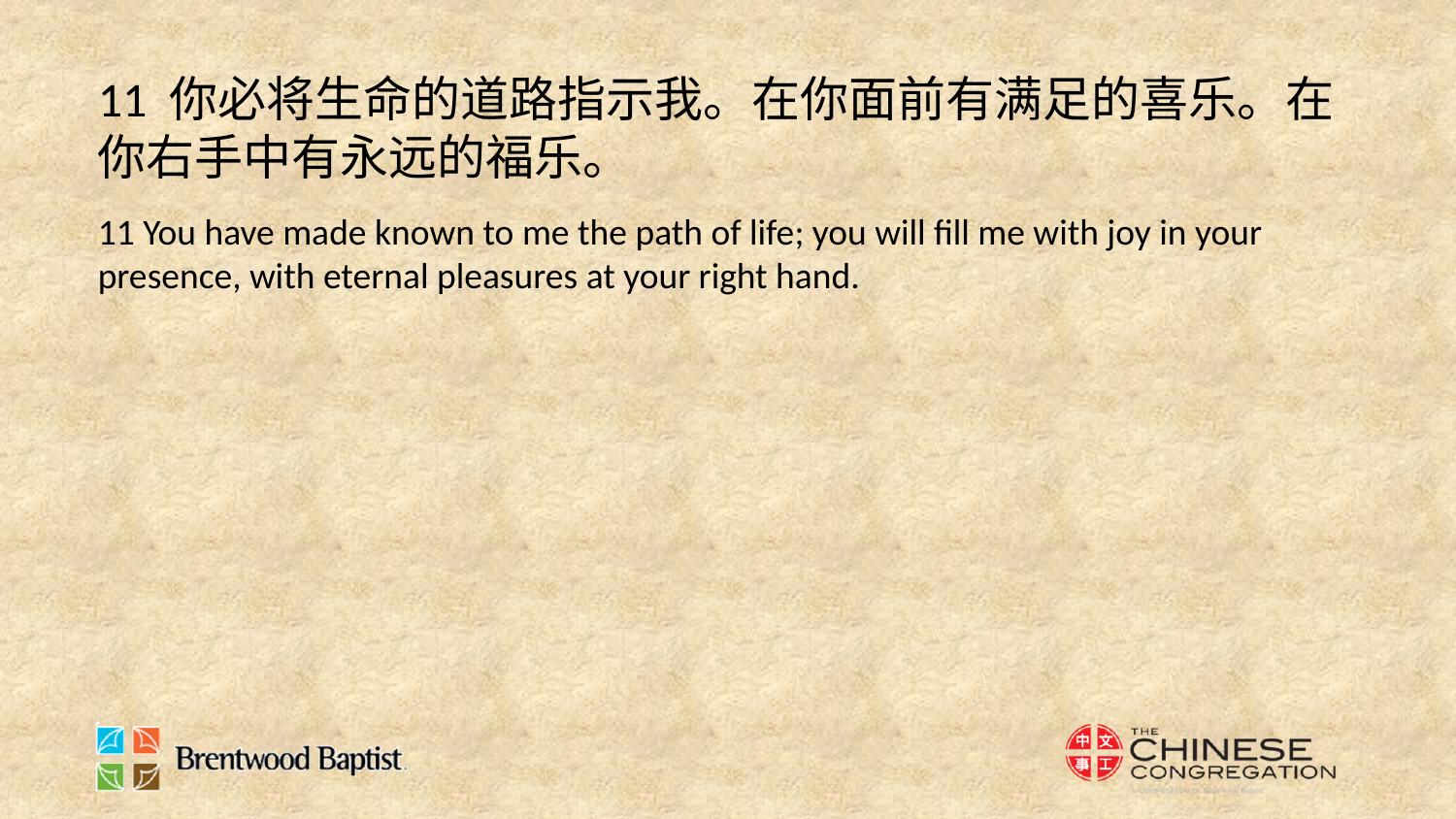

11 你必将生命的道路指示我。在你面前有满足的喜乐。在你右手中有永远的福乐。

11 You have made known to me the path of life; you will fill me with joy in your presence, with eternal pleasures at your right hand.